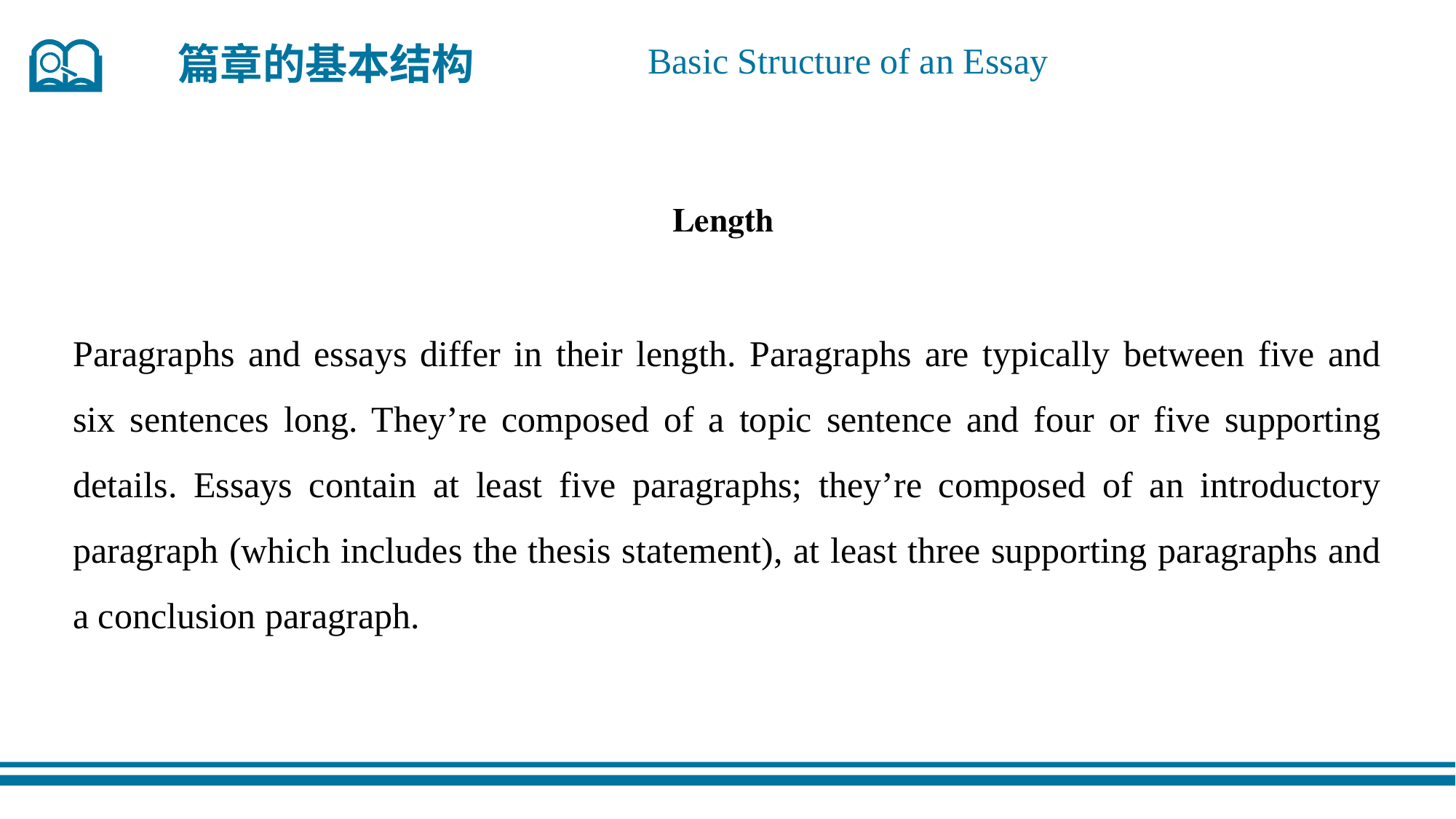

篇章的基本结构
Basic Structure of an Essay
Paragraphs and essays differ in their length. Paragraphs are typically between five and six sentences long. They’re composed of a topic sentence and four or five supporting details. Essays contain at least five paragraphs; they’re composed of an introductory paragraph (which includes the thesis statement), at least three supporting paragraphs and a conclusion paragraph.
Length